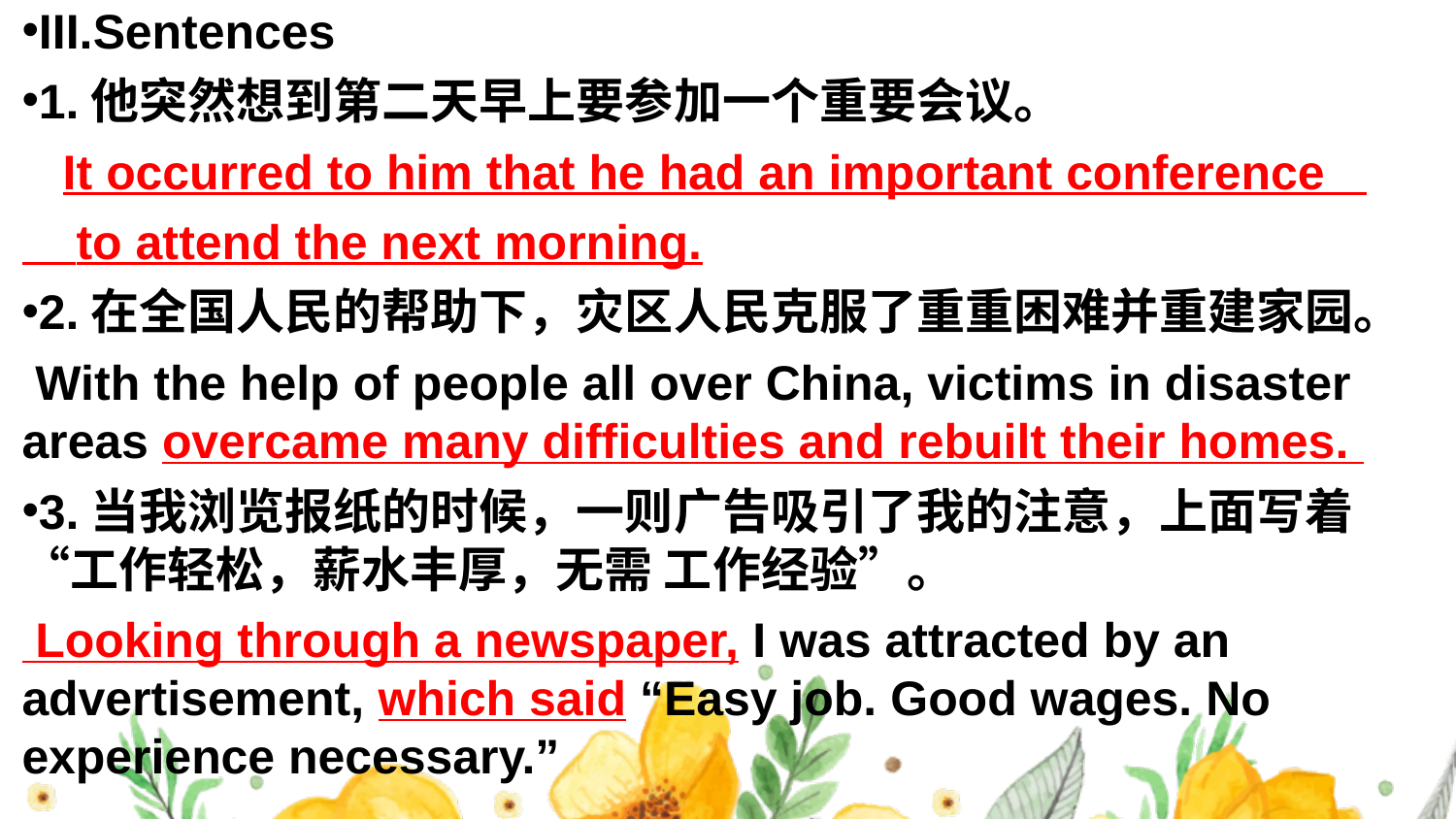

III.Sentences
1.他突然想到第二天早上要参加一个重要会议。
   It occurred to him that he had an important conference
    to attend the next morning.
2.在全国人民的帮助下，灾区人民克服了重重困难并重建家园。
 With the help of people all over China, victims in disaster areas overcame many difficulties and rebuilt their homes.
3.当我浏览报纸的时候，一则广告吸引了我的注意，上面写着“工作轻松，薪水丰厚，无需 工作经验”。
 Looking through a newspaper, I was attracted by an advertisement, which said “Easy job. Good wages. No experience necessary.”